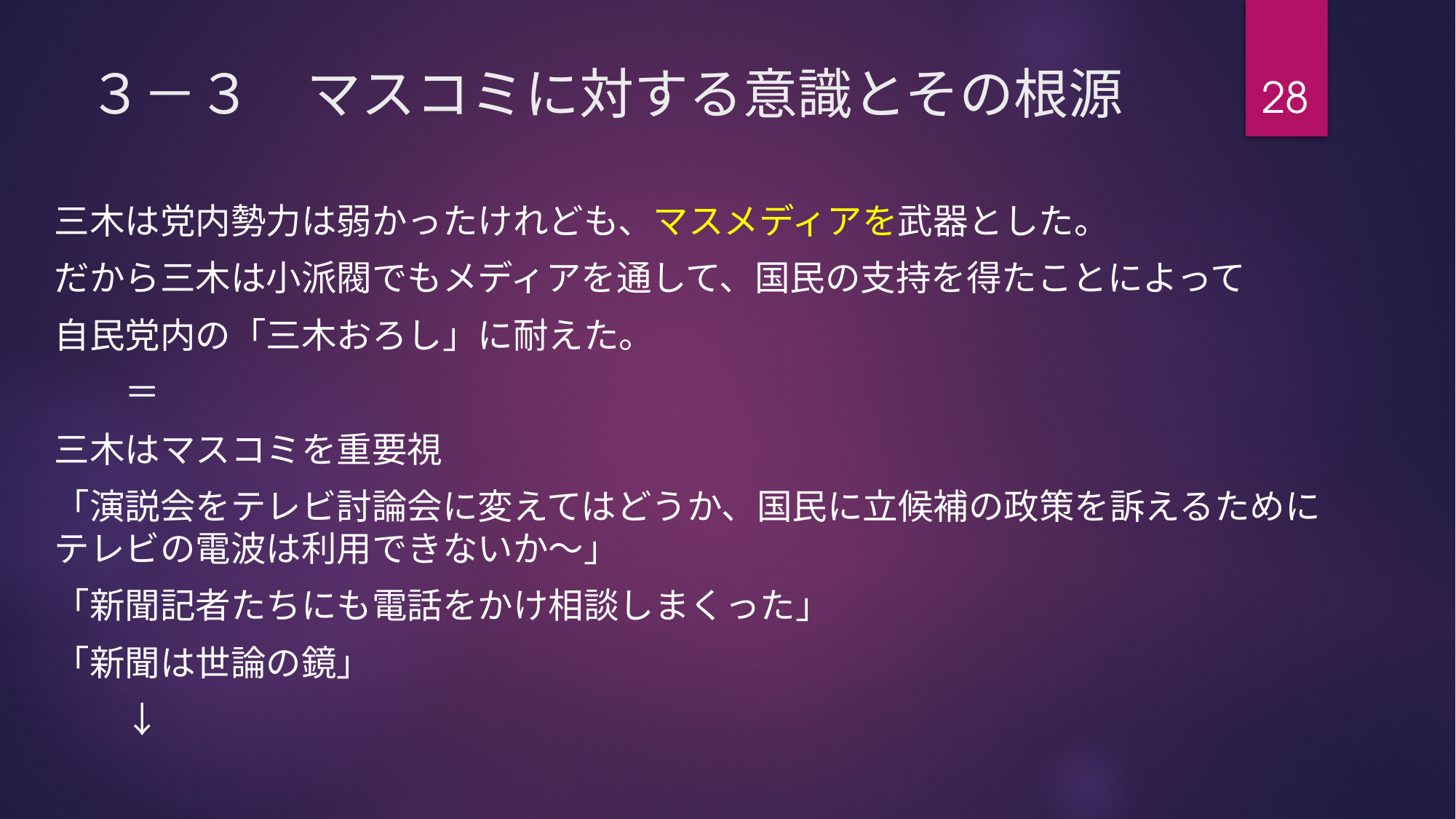

28
# ３－３　マスコミに対する意識とその根源

三木は党内勢力は弱かったけれども、マスメディアを武器とした。
だから三木は小派閥でもメディアを通して、国民の支持を得たことによって
自民党内の「三木おろし」に耐えた。
　　＝
三木はマスコミを重要視
「演説会をテレビ討論会に変えてはどうか、国民に立候補の政策を訴えるためにテレビの電波は利用できないか～」
「新聞記者たちにも電話をかけ相談しまくった」
「新聞は世論の鏡」
　　↓